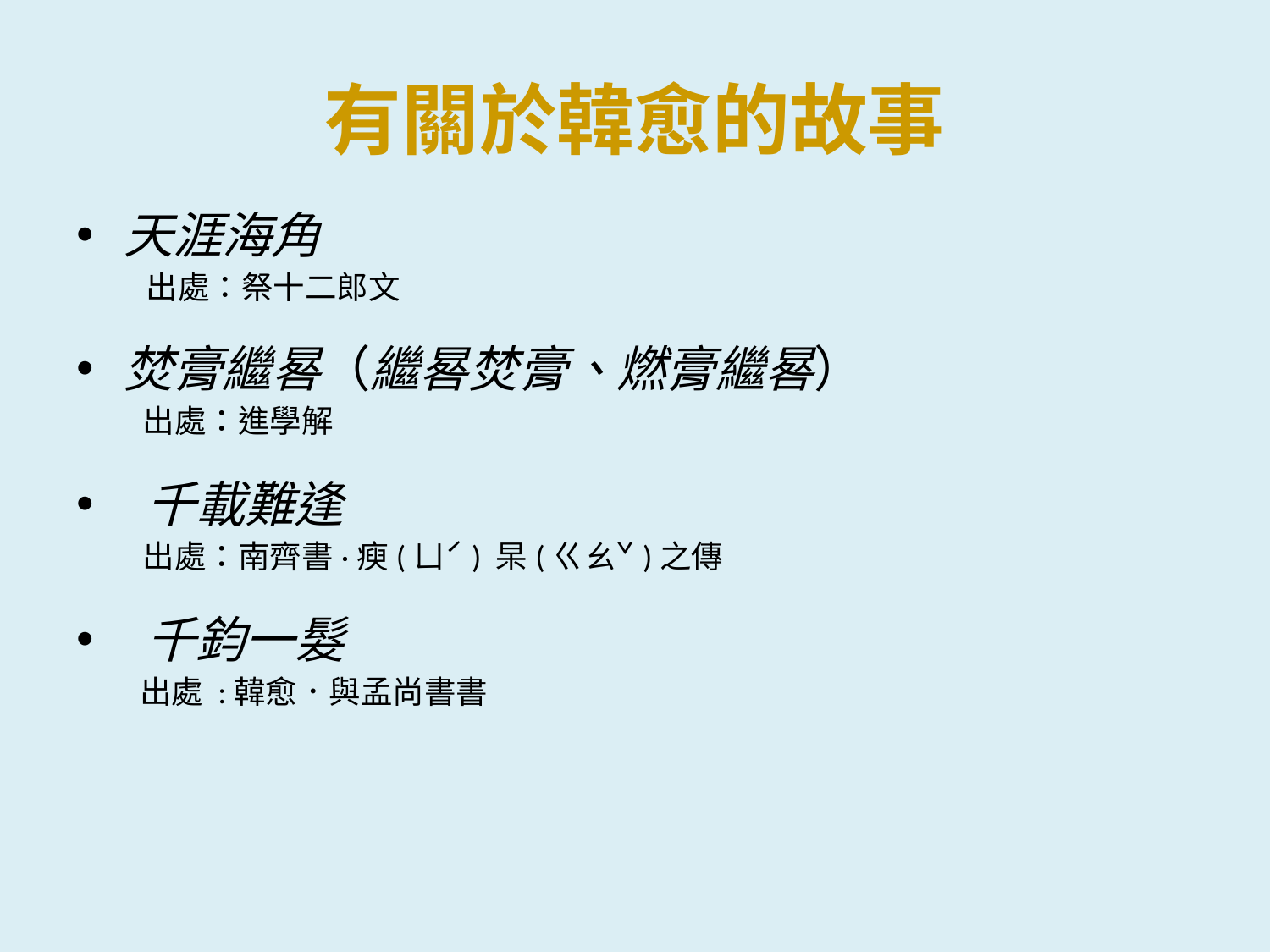

# 有關於韓愈的故事
天涯海角
     出處：祭十二郎文

焚膏繼晷（繼晷焚膏、燃膏繼晷）
     出處：進學解

 千載難逢
     出處：南齊書·瘐(ㄩˊ) 杲(ㄍㄠˇ)之傳

 千鈞一髮
　　出處 :韓愈．與孟尚書書